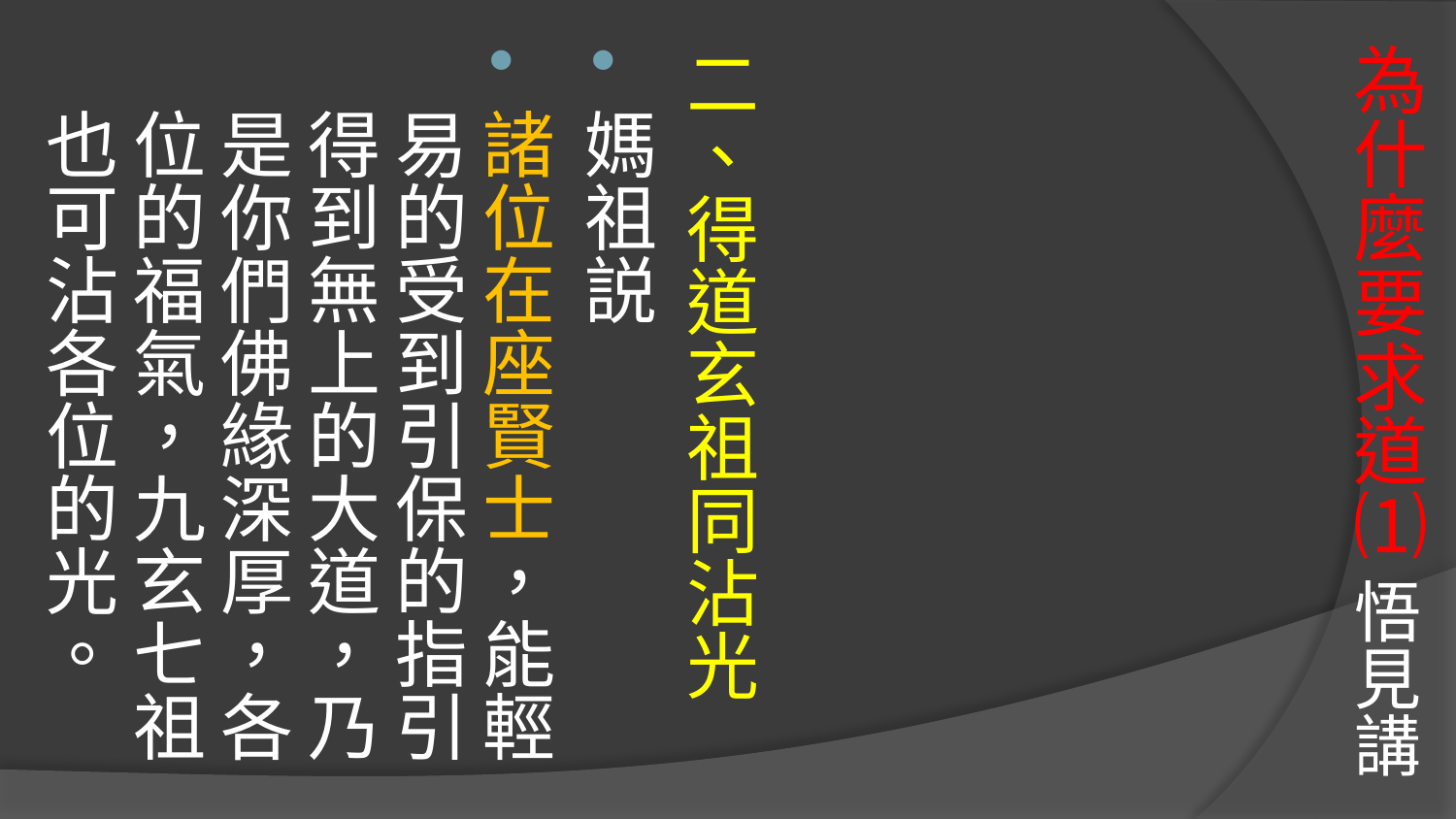

二、得道玄祖同沾光
媽祖説
諸位在座賢士，能輕易的受到引保的指引得到無上的大道，乃是你們佛緣深厚，各位的福氣，九玄七祖也可沾各位的光。
# 為什麼要求道⑴ 悟見講